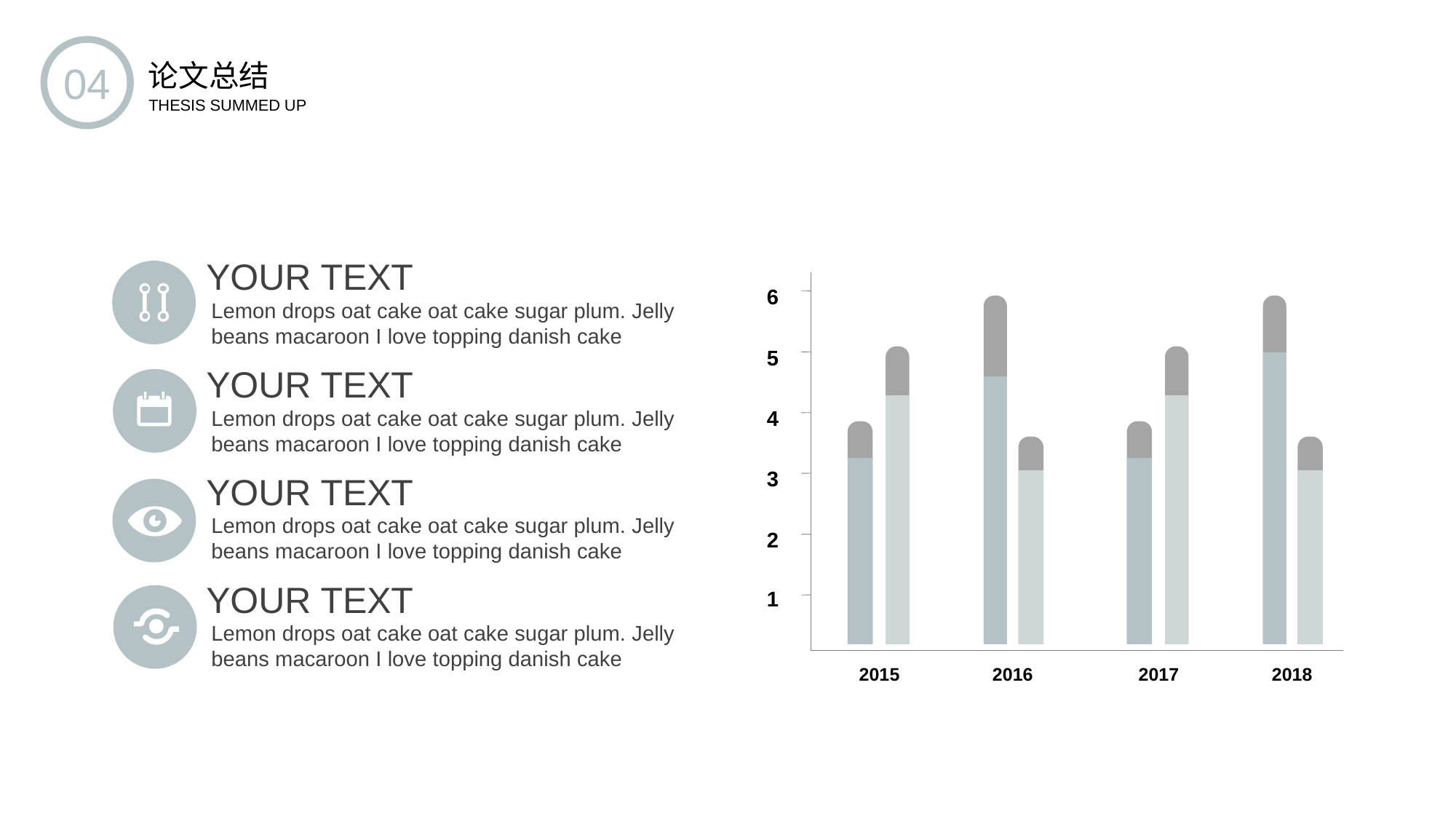

04
论文总结
THESIS SUMMED UP
 YOUR TEXT
Lemon drops oat cake oat cake sugar plum. Jelly beans macaroon I love topping danish cake

6

5

4

3

2
1
2015
2016
2017
2018

 YOUR TEXT
Lemon drops oat cake oat cake sugar plum. Jelly beans macaroon I love topping danish cake

 YOUR TEXT
Lemon drops oat cake oat cake sugar plum. Jelly beans macaroon I love topping danish cake

 YOUR TEXT
Lemon drops oat cake oat cake sugar plum. Jelly beans macaroon I love topping danish cake